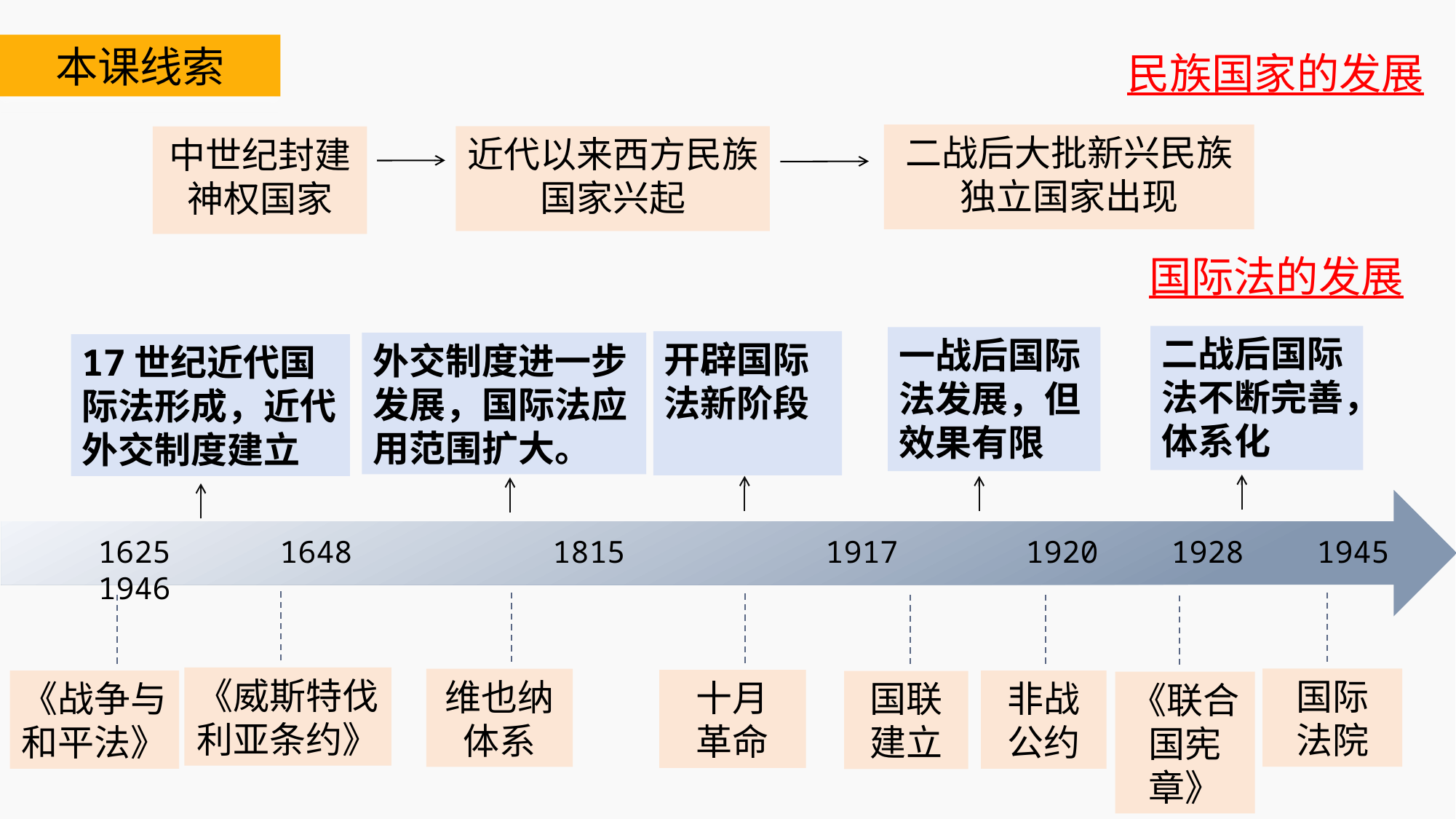

本课线索
民族国家的发展
二战后大批新兴民族独立国家出现
近代以来西方民族国家兴起
中世纪封建神权国家
国际法的发展
二战后国际法不断完善，
体系化
一战后国际法发展，但效果有限
开辟国际法新阶段
外交制度进一步发展，国际法应用范围扩大。
17世纪近代国际法形成，近代外交制度建立

    1625      1648           1815           1917       1920    1928    1945     1946
《威斯特伐利亚条约》
国际
法院
维也纳体系
十月
革命
《战争与和平法》
非战公约
国联
建立
《联合国宪章》